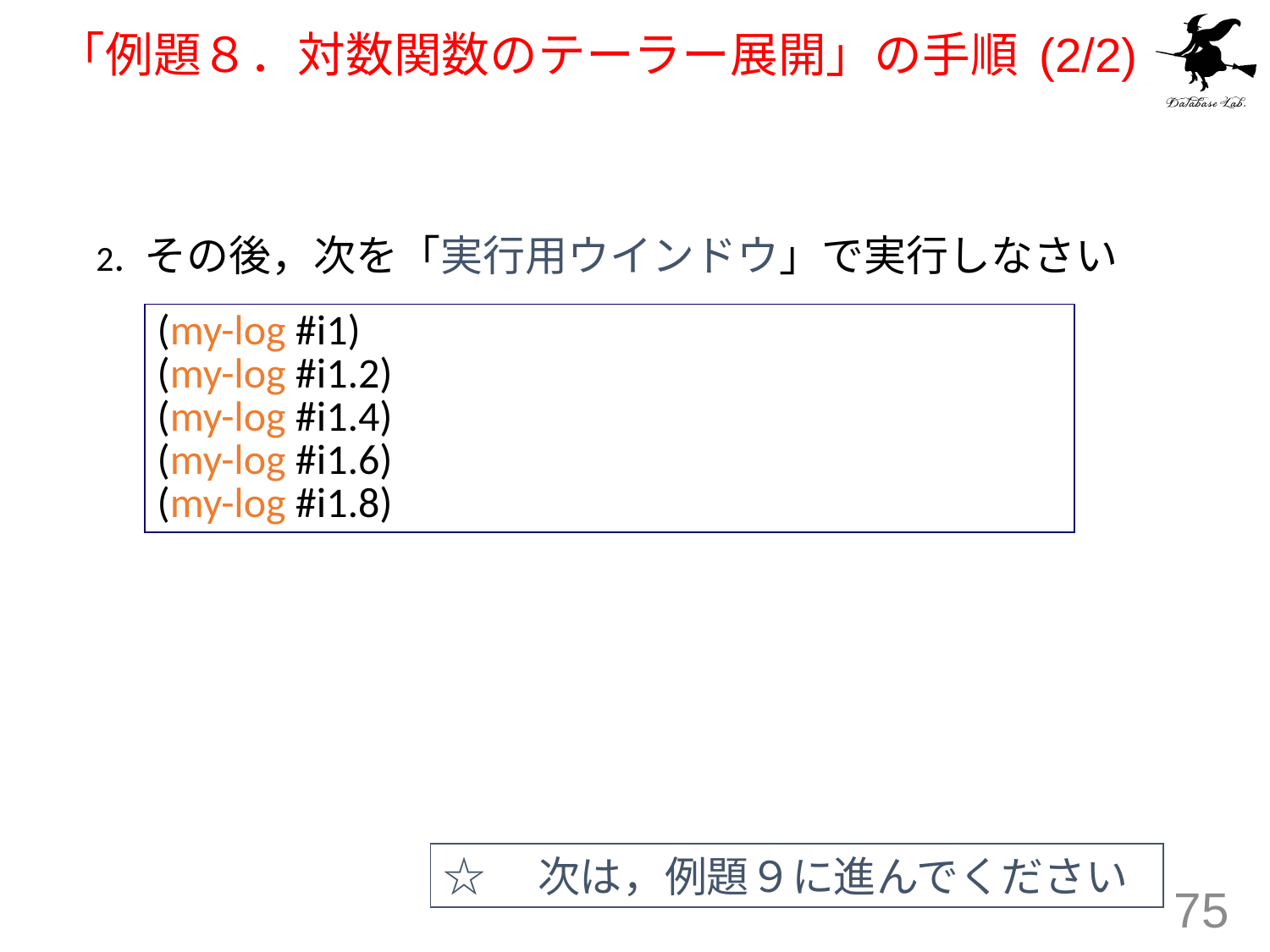

# 「例題８．対数関数のテーラー展開」の手順 (2/2)
2. その後，次を「実行用ウインドウ」で実行しなさい
(my-log #i1)
(my-log #i1.2)
(my-log #i1.4)
(my-log #i1.6)
(my-log #i1.8)
☆　次は，例題９に進んでください
75